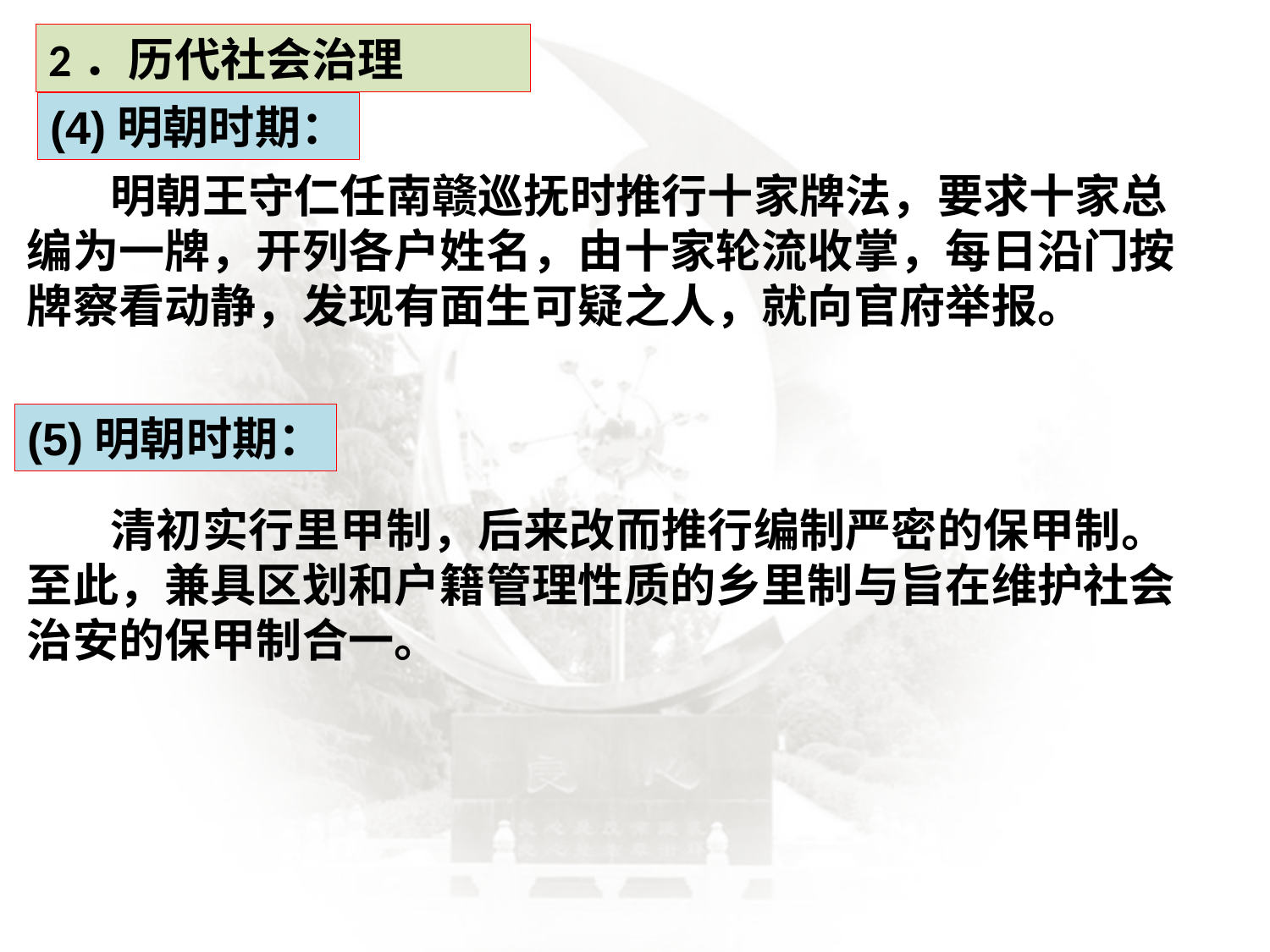

2．历代社会治理
(4)明朝时期：
       明朝王守仁任南赣巡抚时推行十家牌法，要求十家总编为一牌，开列各户姓名，由十家轮流收掌，每日沿门按牌察看动静，发现有面生可疑之人，就向官府举报。
(5)明朝时期：
       清初实行里甲制，后来改而推行编制严密的保甲制。至此，兼具区划和户籍管理性质的乡里制与旨在维护社会治安的保甲制合一。